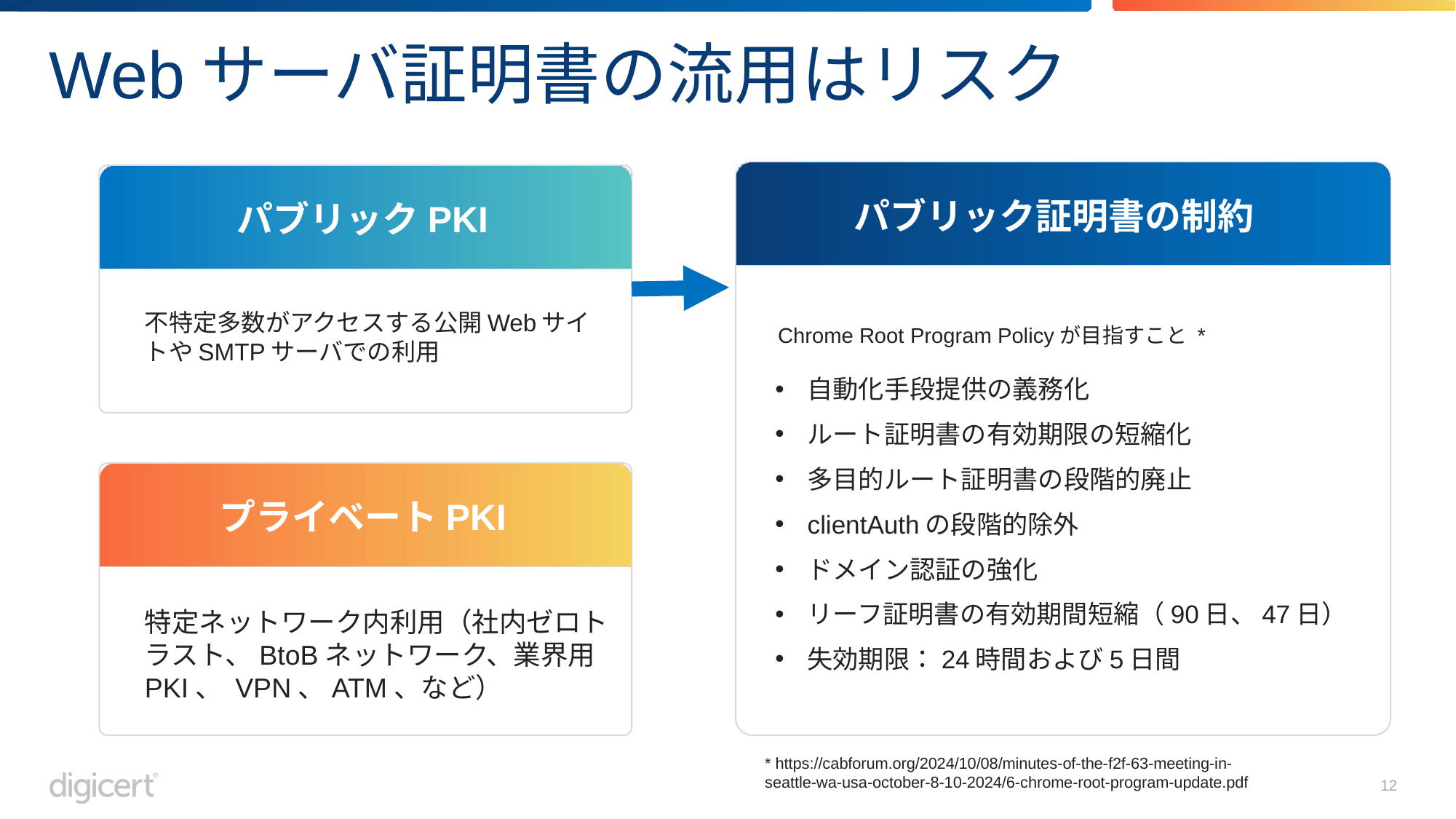

# Webサーバ証明書の流用はリスク

パブリック証明書の制約
パブリックPKI
不特定多数がアクセスする公開WebサイトやSMTPサーバでの利用
Chrome Root Program Policyが目指すこと *
自動化手段提供の義務化
ルート証明書の有効期限の短縮化
多目的ルート証明書の段階的廃止
clientAuthの段階的除外
ドメイン認証の強化
リーフ証明書の有効期間短縮（90日、47日）
失効期限：24時間および5日間

プライベートPKI
特定ネットワーク内利用（社内ゼロトラスト、BtoBネットワーク、業界用PKI、 VPN、ATM、など）
* https://cabforum.org/2024/10/08/minutes-of-the-f2f-63-meeting-in-seattle-wa-usa-october-8-10-2024/6-chrome-root-program-update.pdf